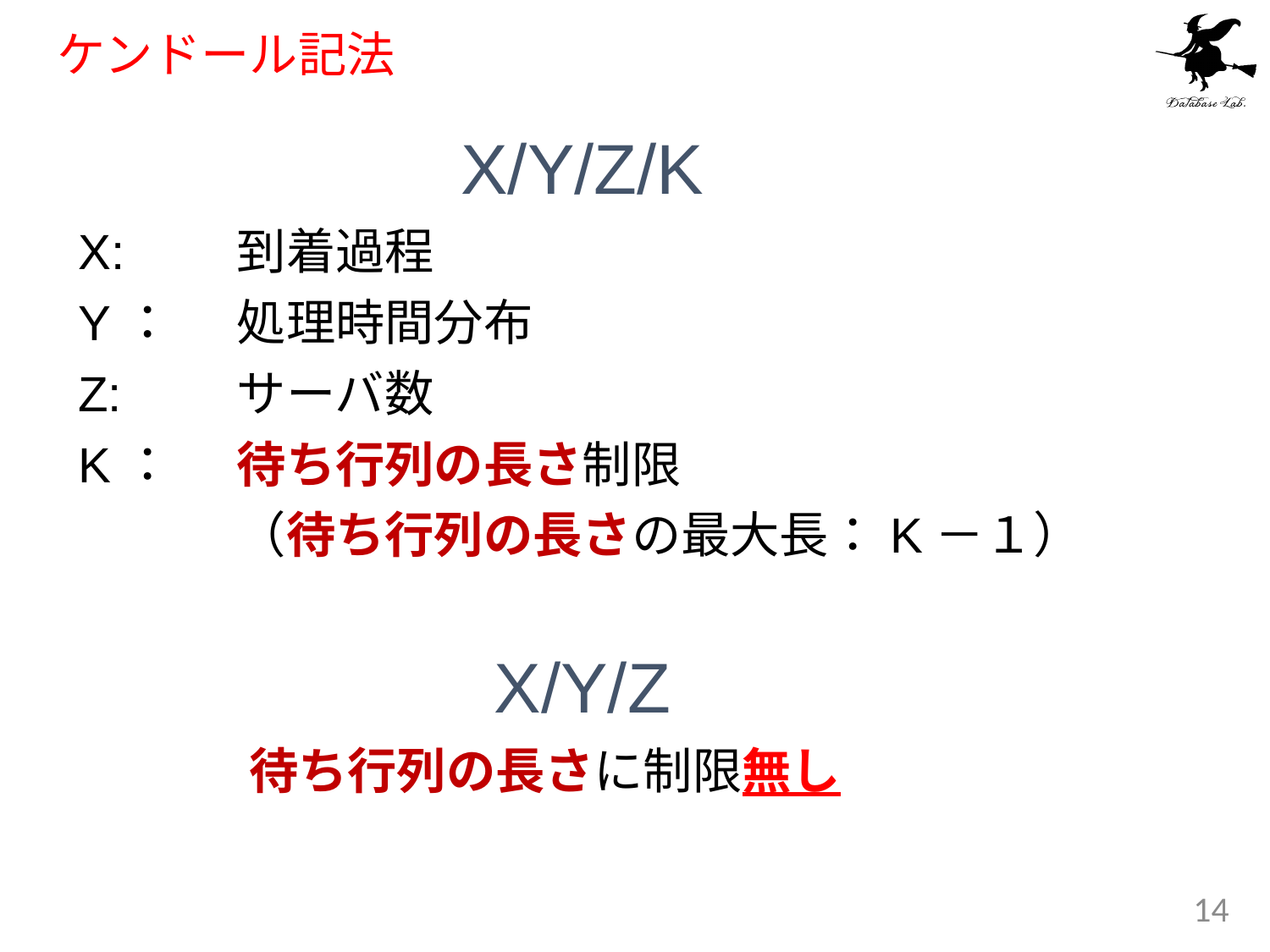

# ケンドール記法
X/Y/Z/K
X:	到着過程
Y：	処理時間分布
Z:	サーバ数
K：	待ち行列の長さ制限
		（待ち行列の長さの最大長：K－１）

X/Y/Z
待ち行列の長さに制限無し
14